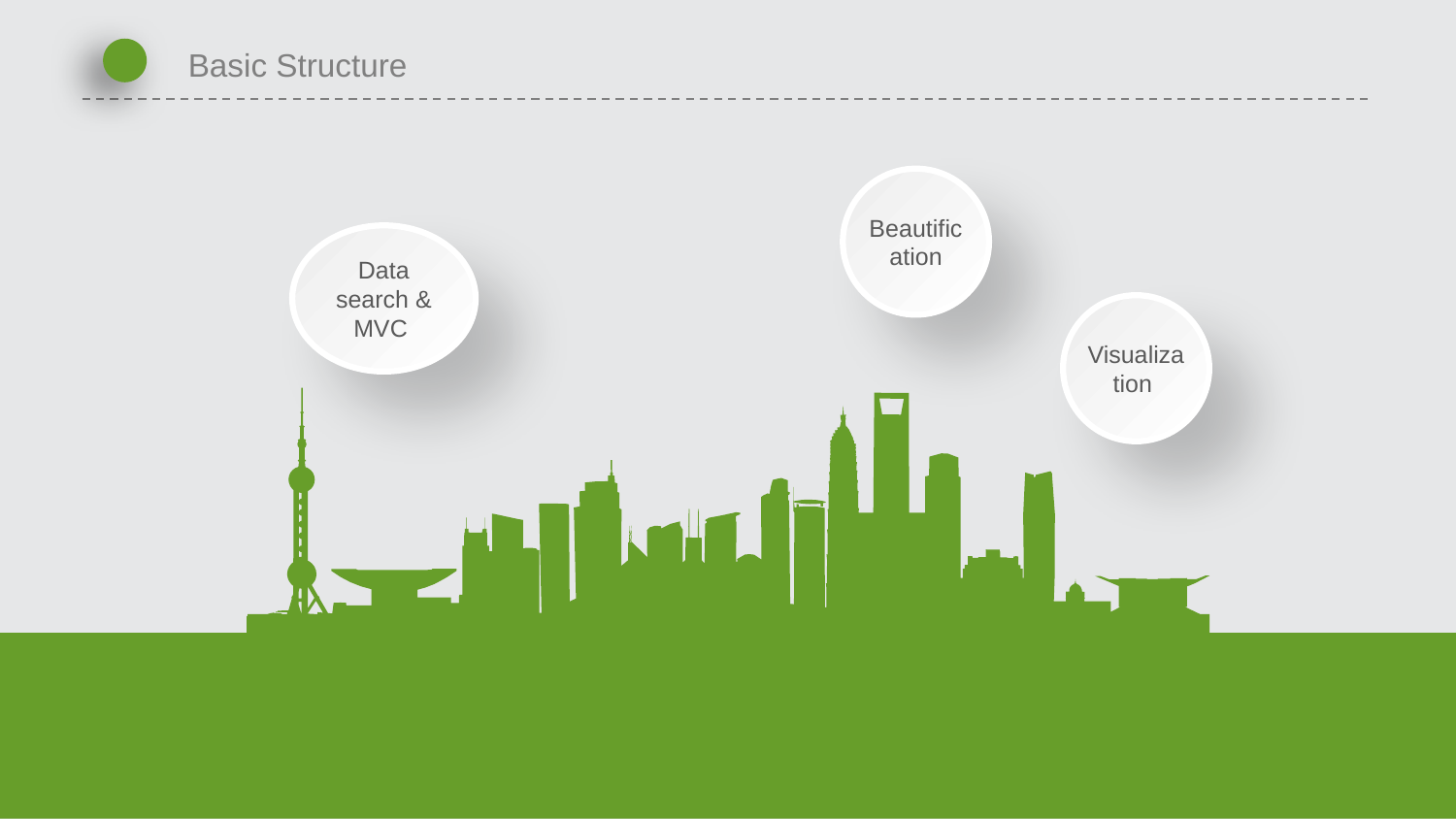

Basic Structure

Beautification
Data search & MVC
Visualization

延时符